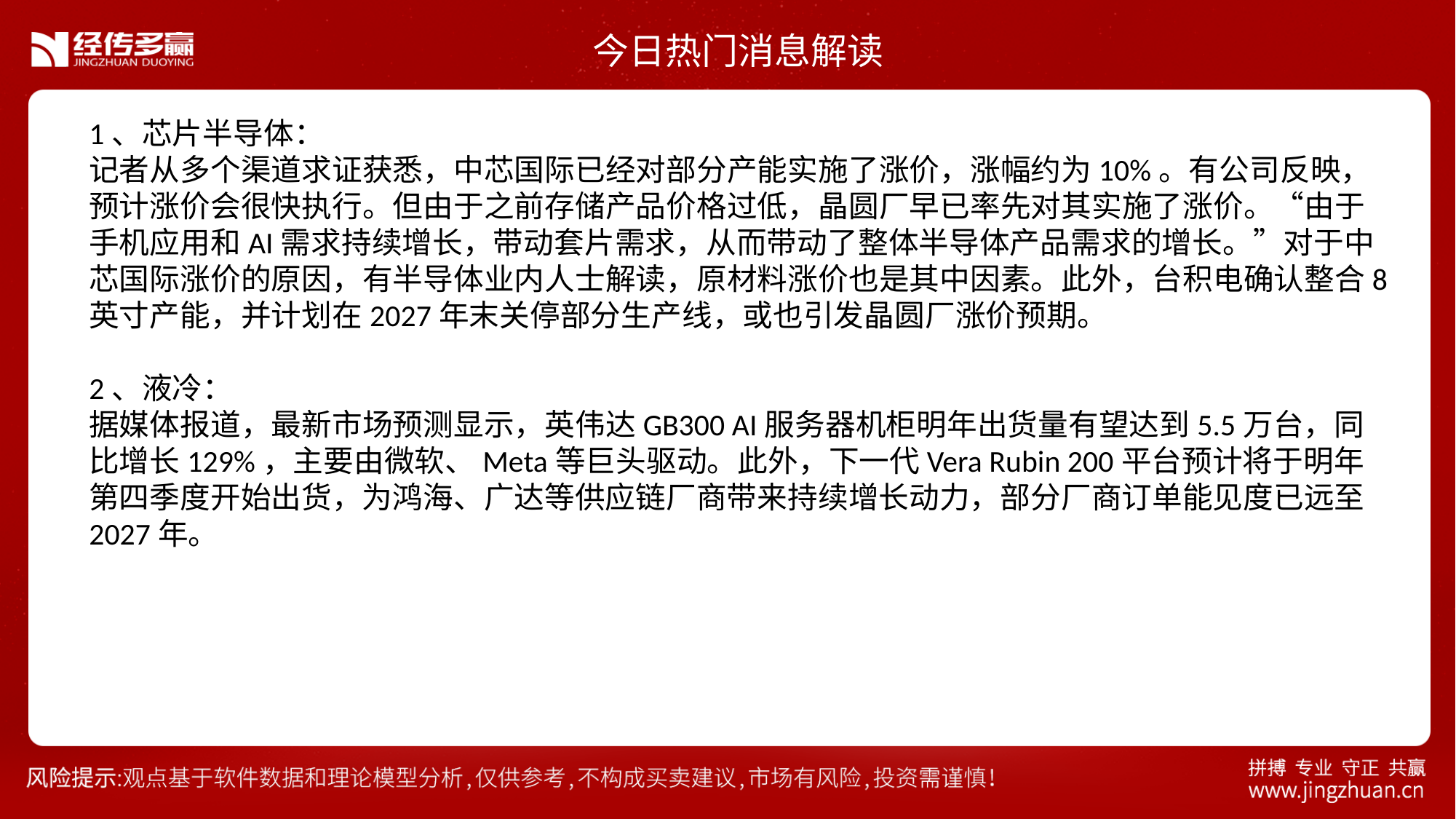

今日热门消息解读
1、芯片半导体：
记者从多个渠道求证获悉，中芯国际已经对部分产能实施了涨价，涨幅约为10%。有公司反映，预计涨价会很快执行。但由于之前存储产品价格过低，晶圆厂早已率先对其实施了涨价。“由于手机应用和AI需求持续增长，带动套片需求，从而带动了整体半导体产品需求的增长。”对于中芯国际涨价的原因，有半导体业内人士解读，原材料涨价也是其中因素。此外，台积电确认整合8英寸产能，并计划在2027年末关停部分生产线，或也引发晶圆厂涨价预期。

2、液冷：
据媒体报道，最新市场预测显示，英伟达GB300 AI服务器机柜明年出货量有望达到5.5万台，同比增长129%，主要由微软、Meta等巨头驱动。此外，下一代Vera Rubin 200平台预计将于明年第四季度开始出货，为鸿海、广达等供应链厂商带来持续增长动力，部分厂商订单能见度已远至2027年。